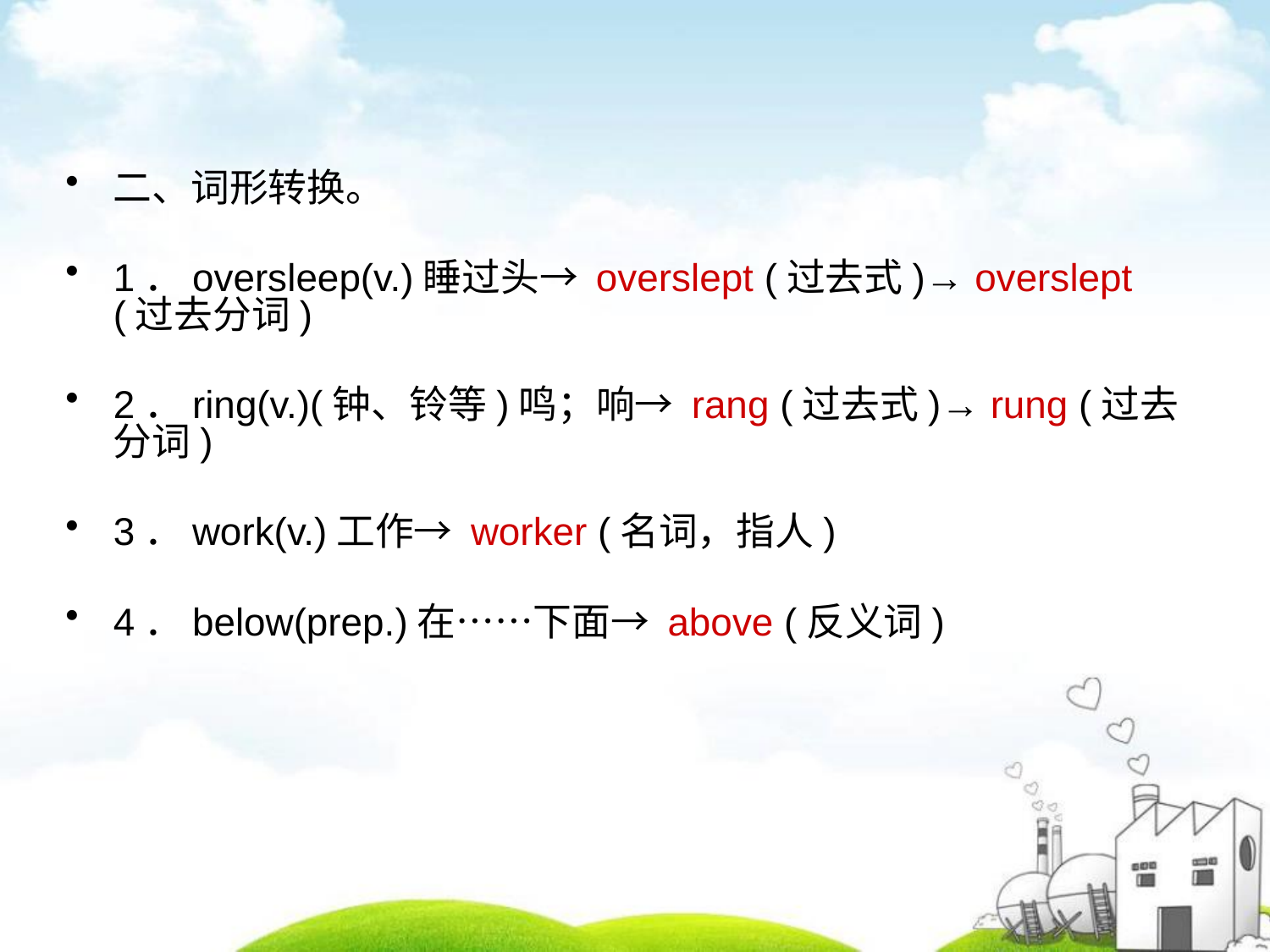

二、词形转换。

1．oversleep(v.)睡过头→ overslept (过去式)→ overslept (过去分词)

2．ring(v.)(钟、铃等)鸣；响→ rang (过去式)→ rung (过去分词)

3．work(v.)工作→ worker (名词，指人)

4．below(prep.)在……下面→ above (反义词)